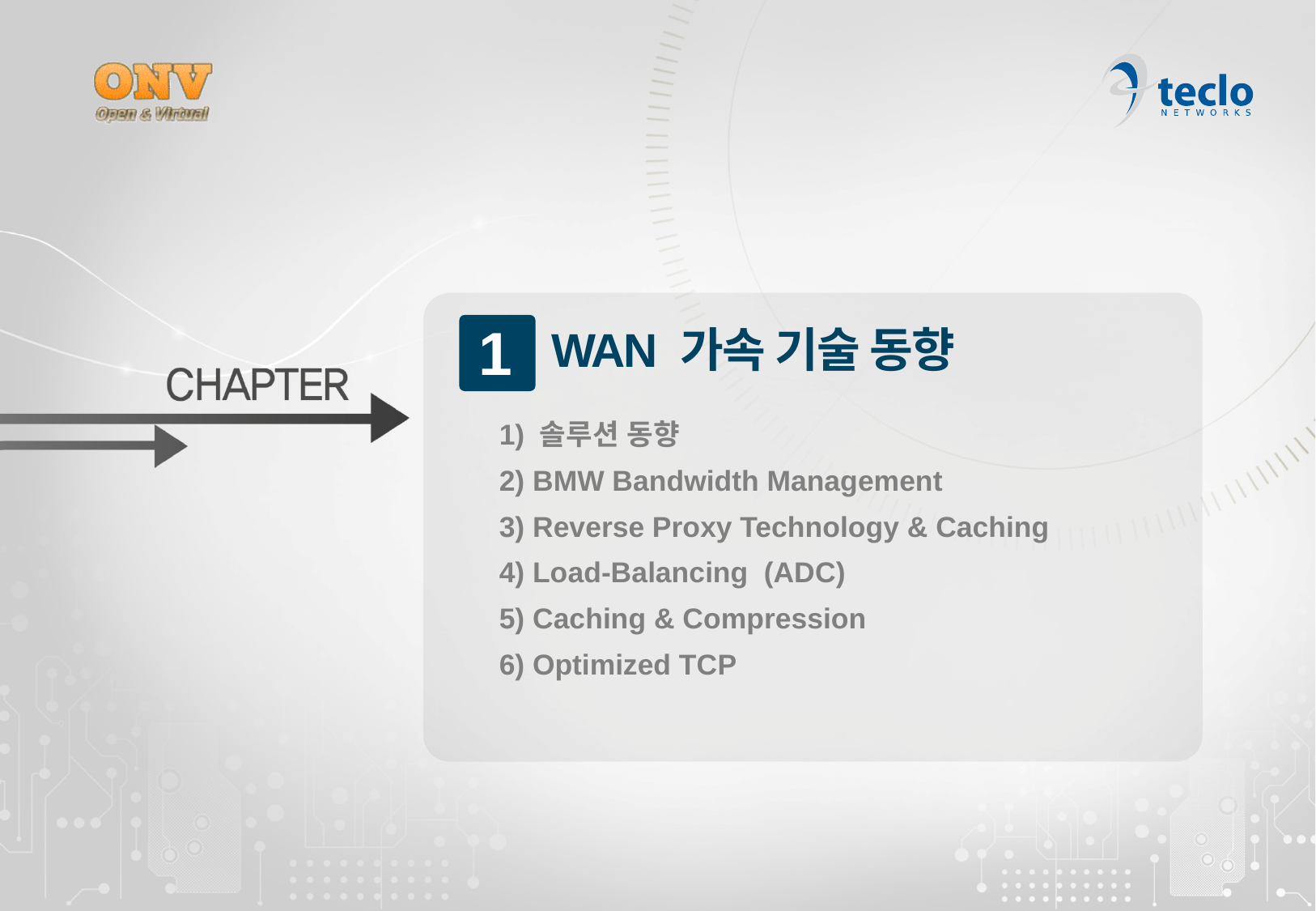

1
WAN 가속 기술 동향
1) 솔루션 동향
2) BMW Bandwidth Management
3) Reverse Proxy Technology & Caching
4) Load-Balancing  (ADC)
5) Caching & Compression
6) Optimized TCP